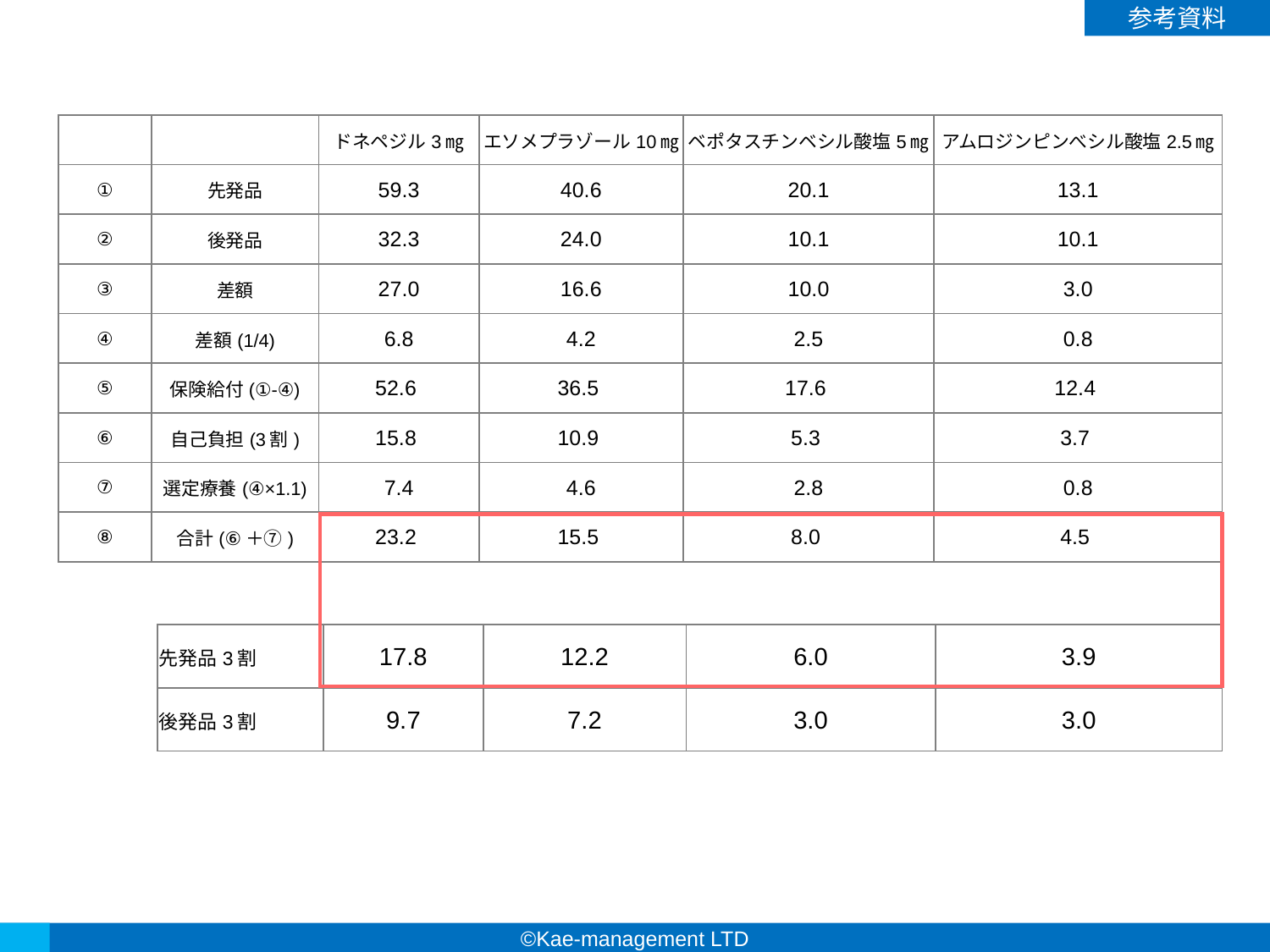

参考資料
|  |  | ドネペジル3㎎ | エソメプラゾール10㎎ | ベポタスチンベシル酸塩5㎎ | アムロジンピンべシル酸塩2.5㎎ |
| --- | --- | --- | --- | --- | --- |
| ① | 先発品 | 59.3 | 40.6 | 20.1 | 13.1 |
| ② | 後発品 | 32.3 | 24.0 | 10.1 | 10.1 |
| ③ | 差額 | 27.0 | 16.6 | 10.0 | 3.0 |
| ④ | 差額(1/4) | 6.8 | 4.2 | 2.5 | 0.8 |
| ⑤ | 保険給付(①-④) | 52.6 | 36.5 | 17.6 | 12.4 |
| ⑥ | 自己負担(3割) | 15.8 | 10.9 | 5.3 | 3.7 |
| ⑦ | 選定療養(④×1.1) | 7.4 | 4.6 | 2.8 | 0.8 |
| ⑧ | 合計(⑥＋⑦) | 23.2 | 15.5 | 8.0 | 4.5 |

| 先発品3割 | 17.8 | 12.2 | 6.0 | 3.9 |
| --- | --- | --- | --- | --- |
| 後発品3割 | 9.7 | 7.2 | 3.0 | 3.0 |